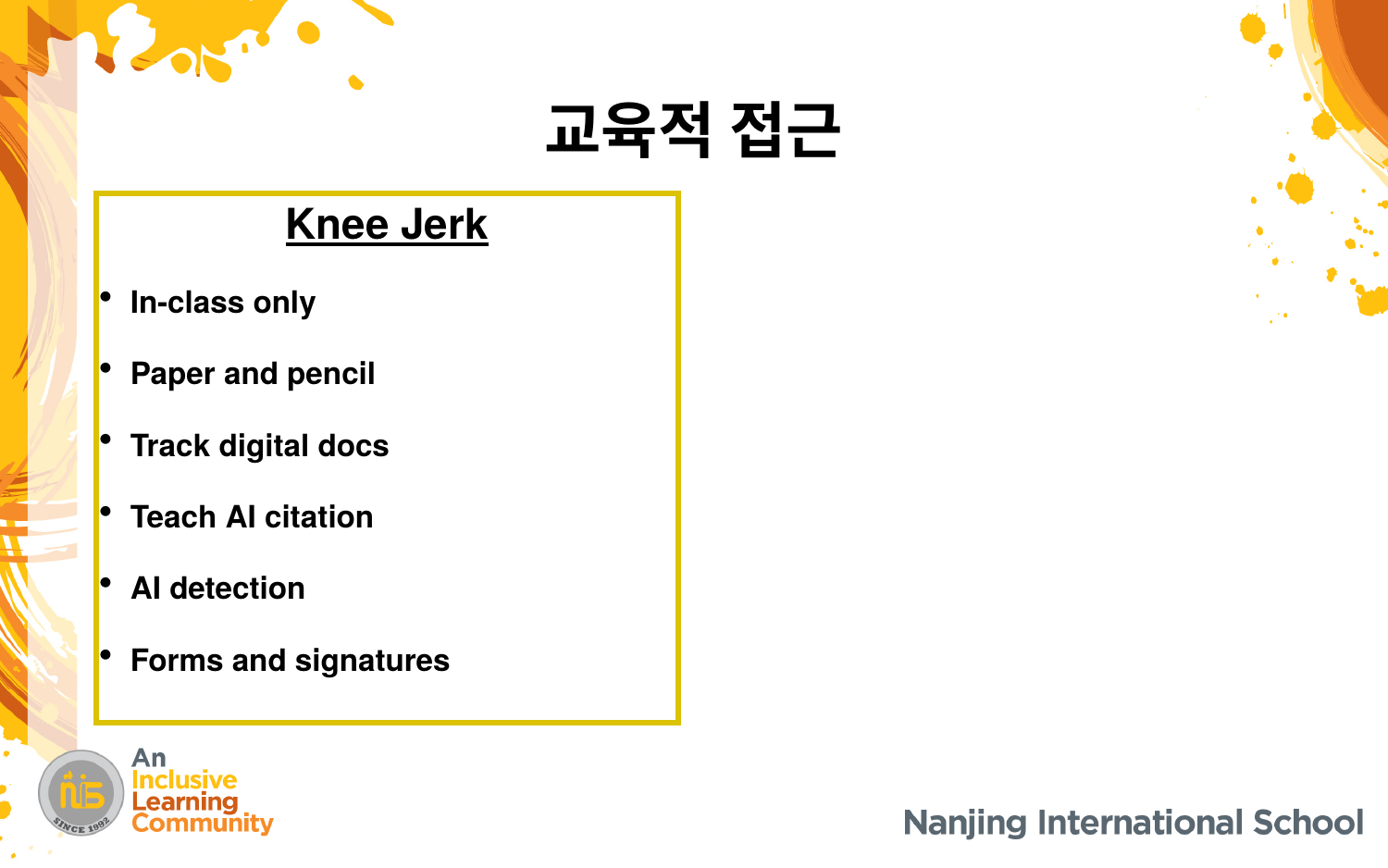

# 교육적 접근
Knee Jerk
In-class only
Paper and pencil
Track digital docs
Teach AI citation
AI detection
Forms and signatures